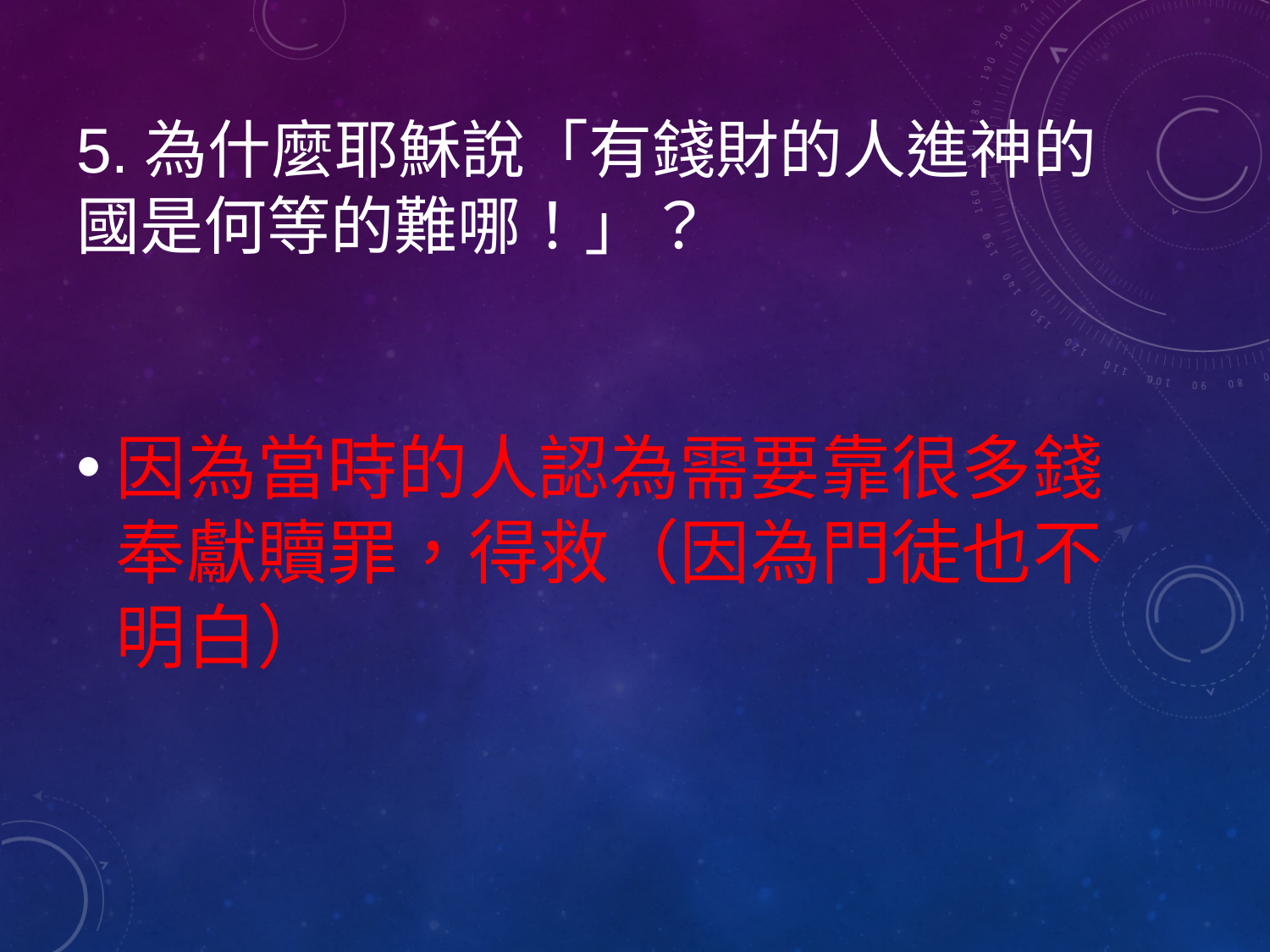

# 5.為什麼耶穌說「有錢財的人進神的國是何等的難哪！」？
因為當時的人認為需要靠很多錢奉獻贖罪，得救（因為門徒也不明白）